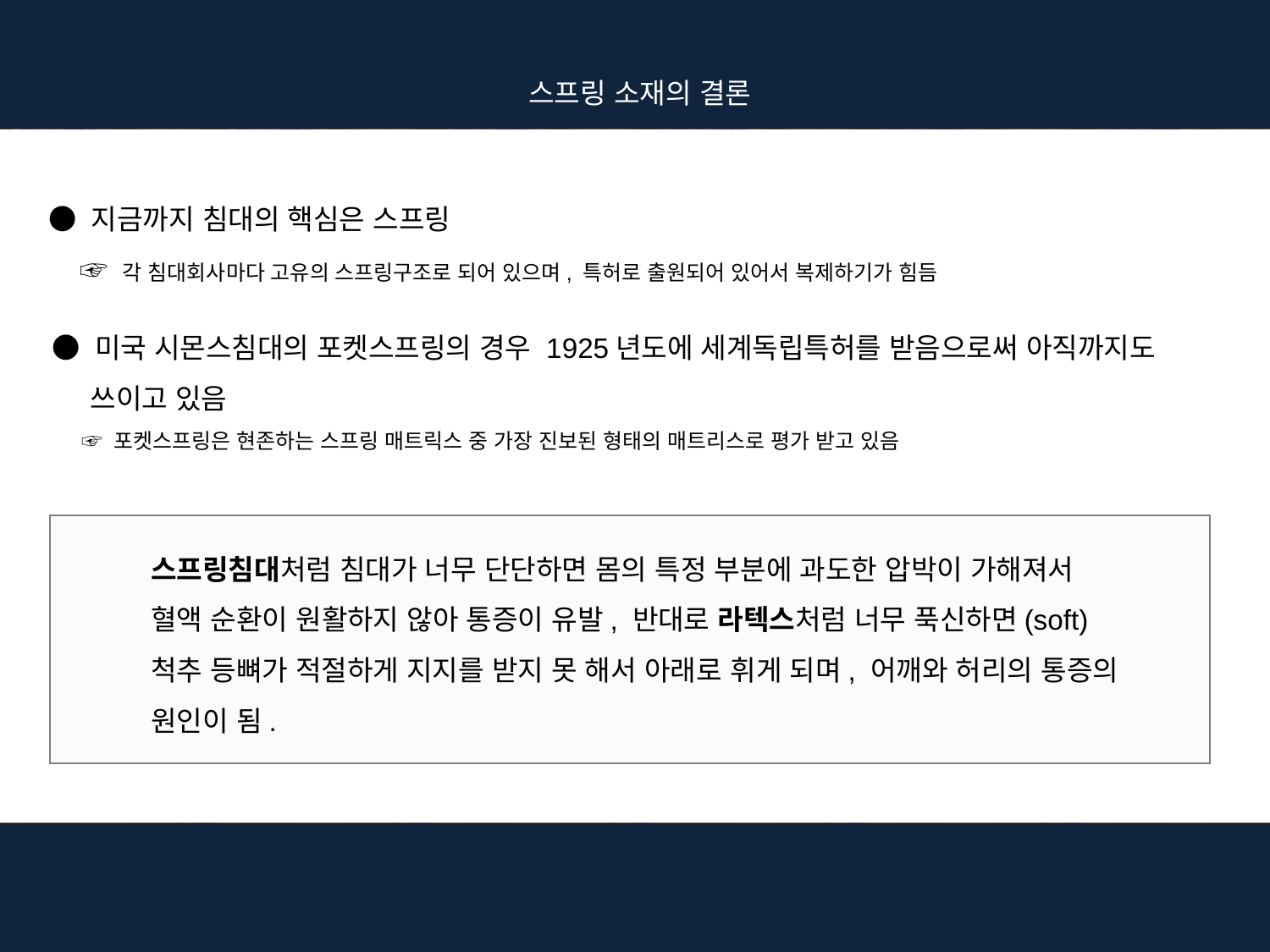

스프링 소재의 결론
● 지금까지 침대의 핵심은 스프링
    ☞ 각 침대회사마다 고유의 스프링구조로 되어 있으며, 특허로 출원되어 있어서 복제하기가 힘듬
● 미국 시몬스침대의 포켓스프링의 경우 1925년도에 세계독립특허를 받음으로써 아직까지도
    쓰이고 있음
     ☞ 포켓스프링은 현존하는 스프링 매트릭스 중 가장 진보된 형태의 매트리스로 평가 받고 있음

    스프링침대처럼 침대가 너무 단단하면 몸의 특정 부분에 과도한 압박이 가해져서
    혈액 순환이 원활하지 않아 통증이 유발, 반대로 라텍스처럼 너무 푹신하면(soft)
    척추 등뼈가 적절하게 지지를 받지 못 해서 아래로 휘게 되며, 어깨와 허리의 통증의
    원인이 됨.